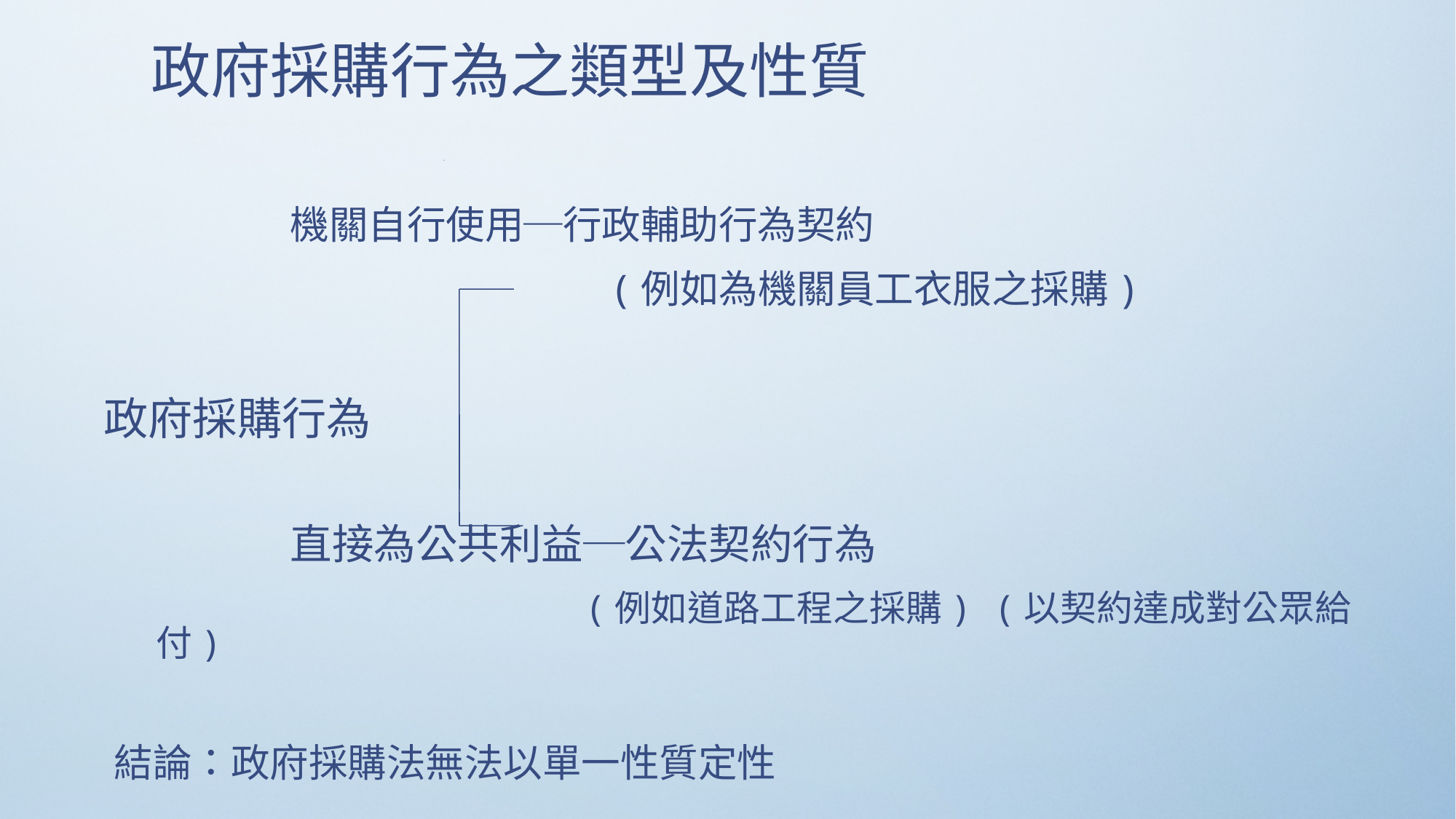

政府採購行為之類型及性質

                          機關自行使用─行政輔助行為契約
                          (例如為機關員工衣服之採購)

 政府採購行為

                          直接為公共利益─公法契約行為
                           (例如道路工程之採購) (以契約達成對公眾給付)

　結論：政府採購法無法以單一性質定性